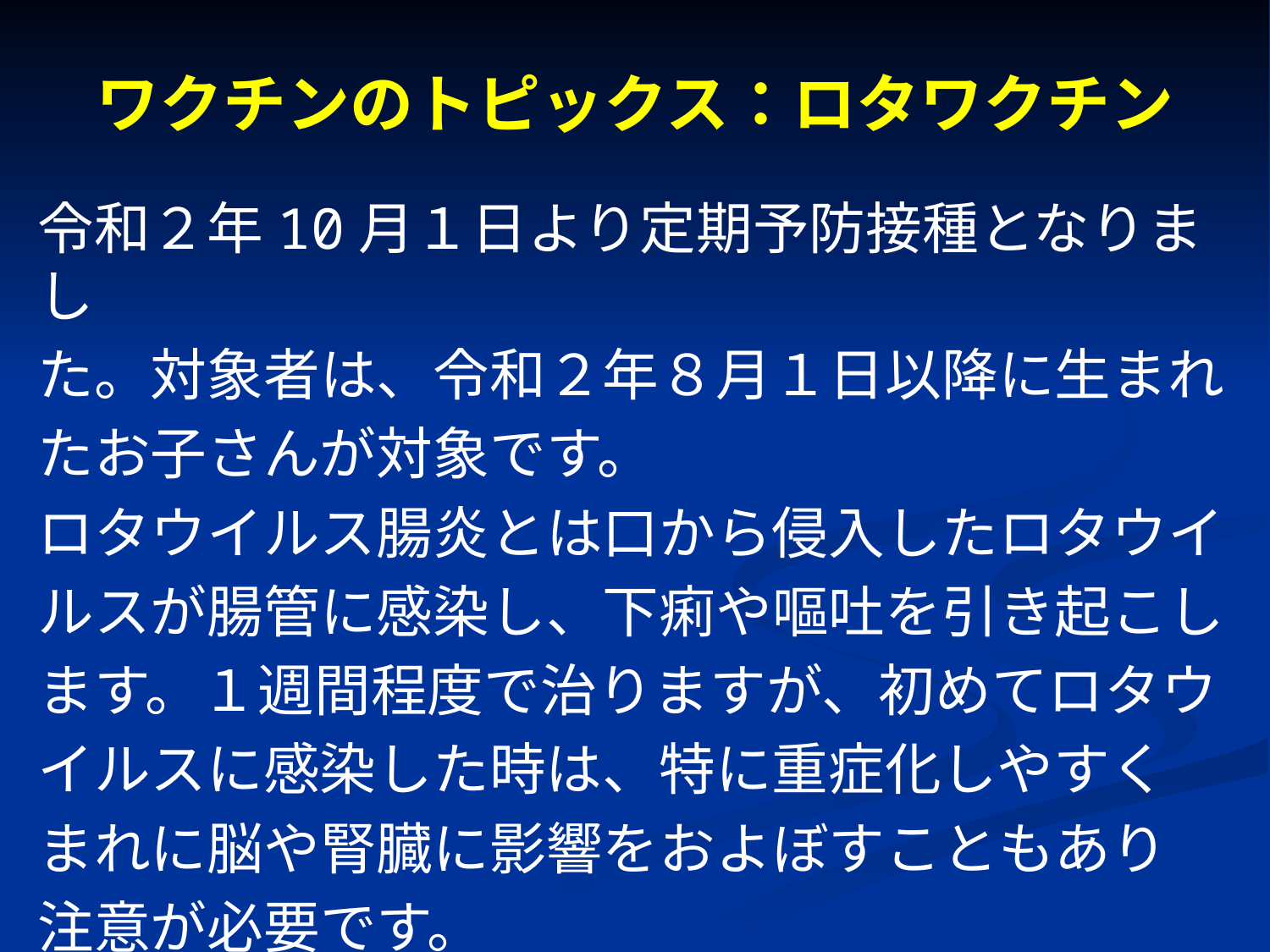

# ワクチンのトピックス：ロタワクチン
令和２年10月１日より定期予防接種となりまし
た。対象者は、令和２年８月１日以降に生まれ
たお子さんが対象です。
ロタウイルス腸炎とは口から侵入したロタウイ
ルスが腸管に感染し、下痢や嘔吐を引き起こし
ます。１週間程度で治りますが、初めてロタウ
イルスに感染した時は、特に重症化しやすく
まれに脳や腎臓に影響をおよぼすこともあり
注意が必要です。